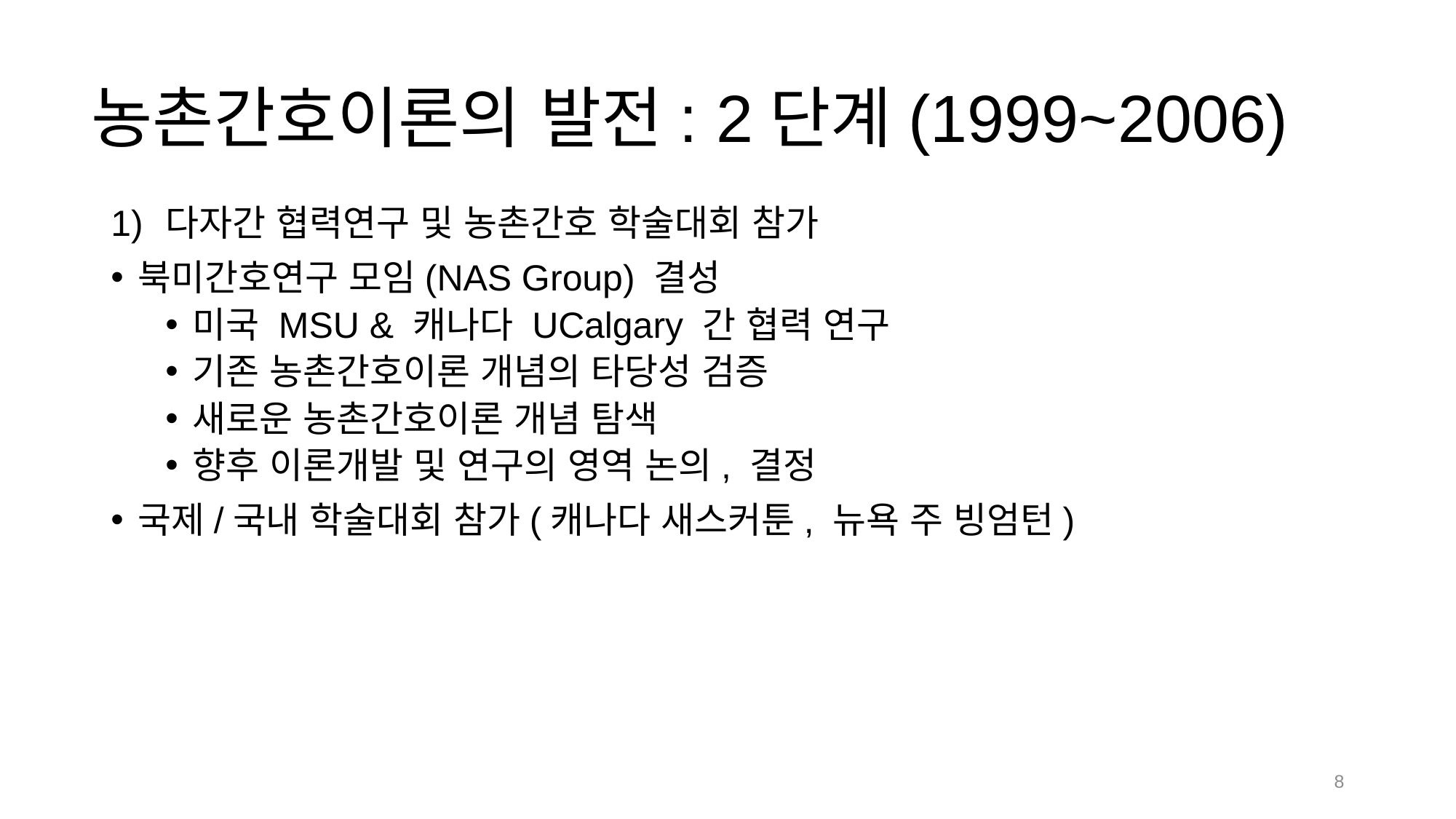

# 농촌간호이론의 발전: 2단계(1999~2006)
다자간 협력연구 및 농촌간호 학술대회 참가
북미간호연구 모임(NAS Group) 결성
미국 MSU & 캐나다 UCalgary 간 협력 연구
기존 농촌간호이론 개념의 타당성 검증
새로운 농촌간호이론 개념 탐색
향후 이론개발 및 연구의 영역 논의, 결정
국제/국내 학술대회 참가(캐나다 새스커툰, 뉴욕 주 빙엄턴)

8